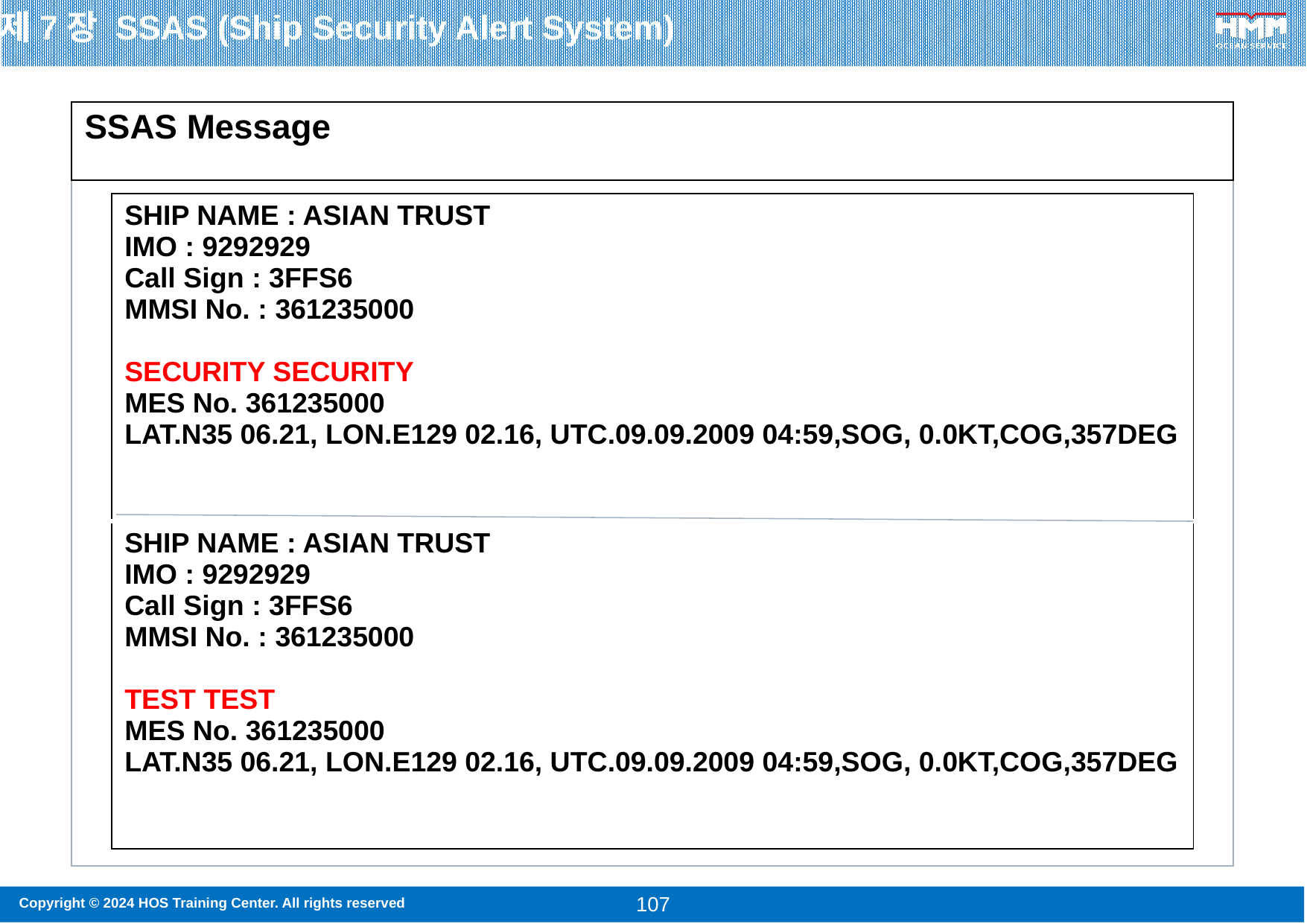

제7장 SSAS (Ship Security Alert System)
| SSAS Message |
| --- |

| SHIP NAME : ASIAN TRUST IMO : 9292929 Call Sign : 3FFS6 MMSI No. : 361235000 SECURITY SECURITY MES No. 361235000 LAT.N35 06.21, LON.E129 02.16, UTC.09.09.2009 04:59,SOG, 0.0KT,COG,357DEG |
| --- |
| SHIP NAME : ASIAN TRUST IMO : 9292929 Call Sign : 3FFS6 MMSI No. : 361235000 TEST TEST MES No. 361235000 LAT.N35 06.21, LON.E129 02.16, UTC.09.09.2009 04:59,SOG, 0.0KT,COG,357DEG |
107